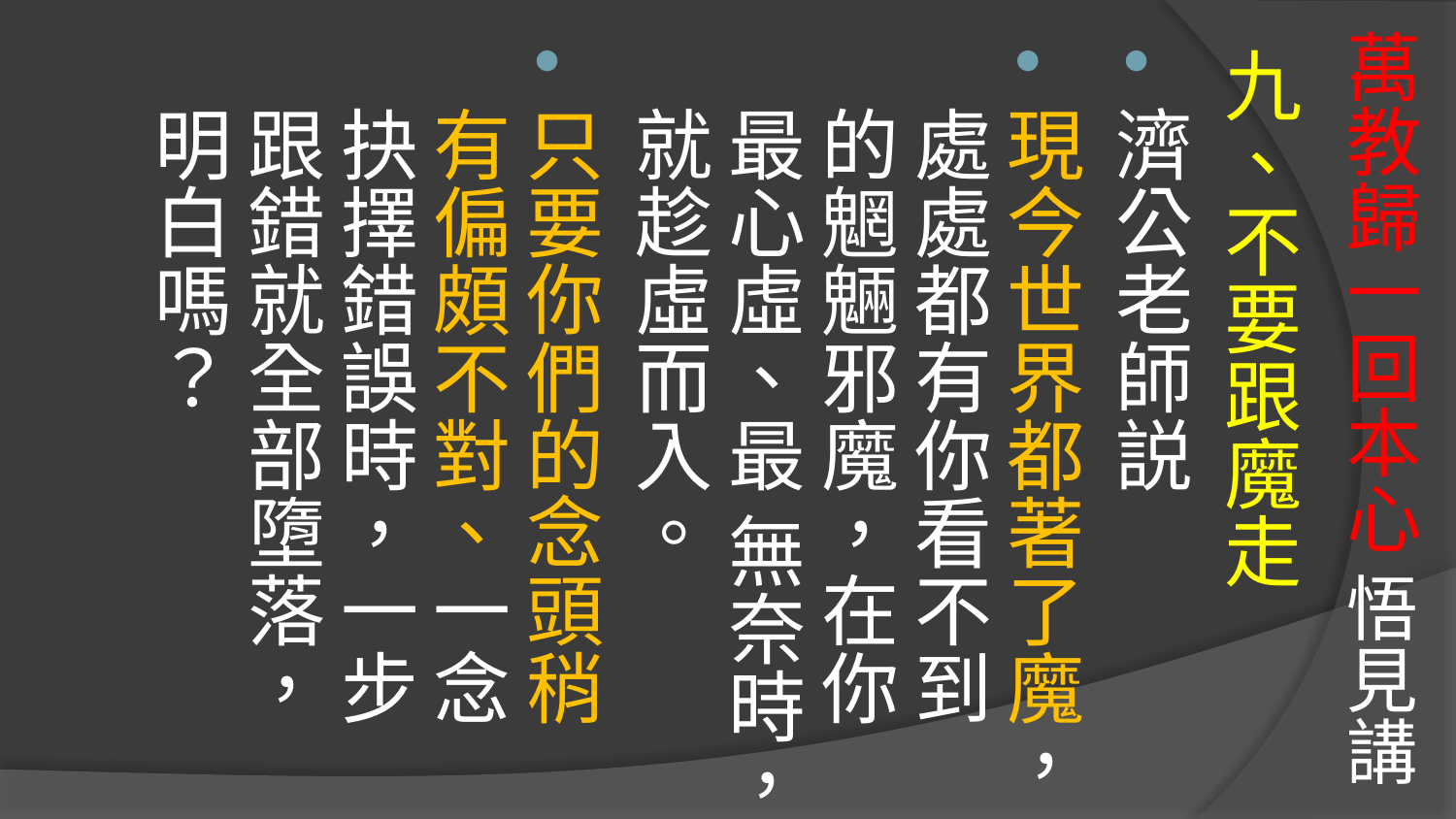

# 萬教歸一回本心 悟見講
九、不要跟魔走
濟公老師説
現今世界都著了魔，處處都有你看不到的魍魎邪魔，在你最心虛、最 無奈時，就趁虛而入。
只要你們的念頭稍有偏頗不對、一念抉擇錯誤時，一步跟錯就全部墮落，明白嗎？